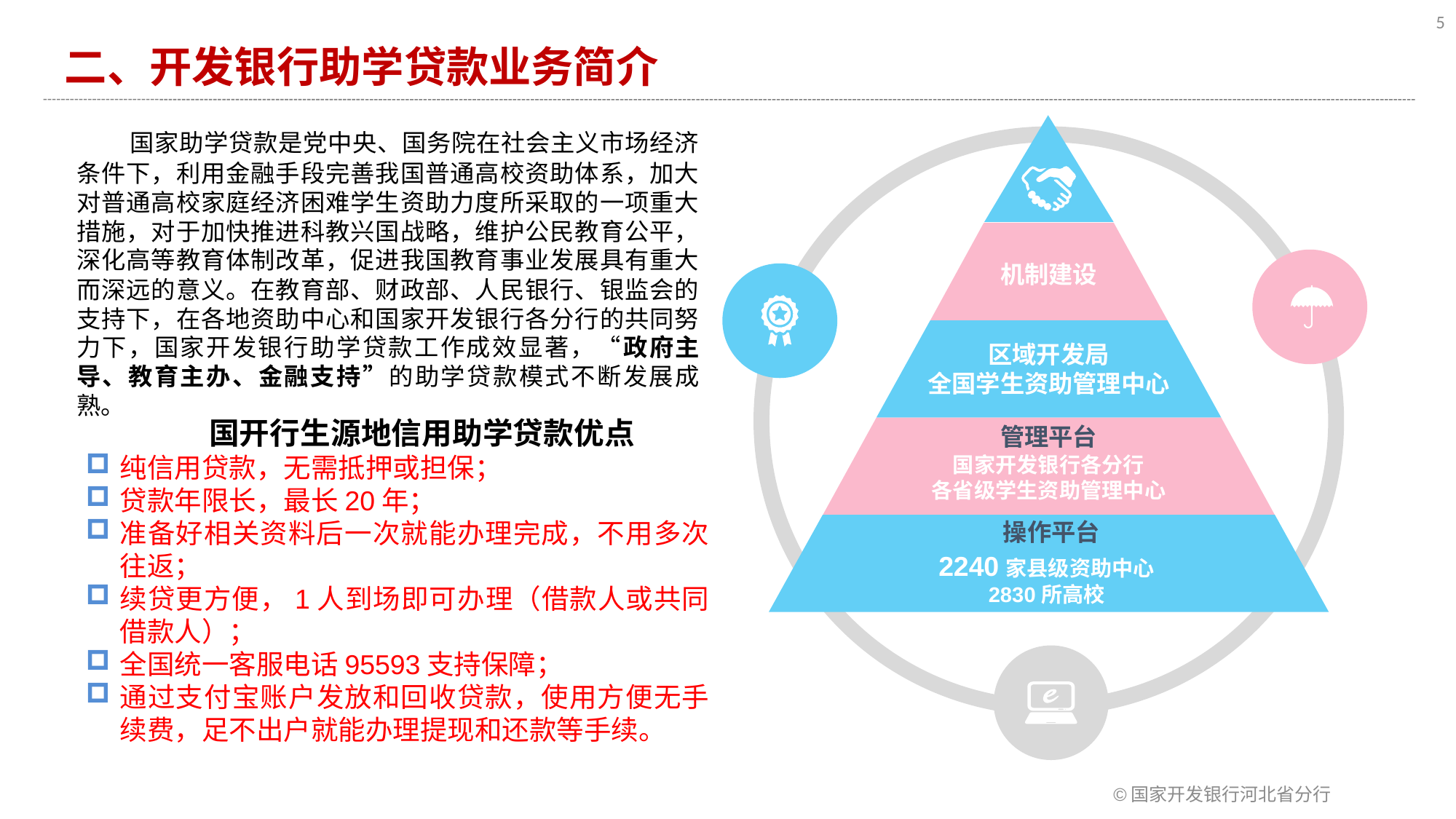

5
二、开发银行助学贷款业务简介

机制建设

区域开发局
全国学生资助管理中心

管理平台
国家开发银行各分行
各省级学生资助管理中心
操作平台

2240家县级资助中心
2830所高校

      国家助学贷款是党中央、国务院在社会主义市场经济条件下，利用金融手段完善我国普通高校资助体系，加大对普通高校家庭经济困难学生资助力度所采取的一项重大措施，对于加快推进科教兴国战略，维护公民教育公平，深化高等教育体制改革，促进我国教育事业发展具有重大而深远的意义。在教育部、财政部、人民银行、银监会的支持下，在各地资助中心和国家开发银行各分行的共同努力下，国家开发银行助学贷款工作成效显著，“政府主导、教育主办、金融支持”的助学贷款模式不断发展成熟。
      国开行生源地信用助学贷款优点
纯信用贷款，无需抵押或担保；
贷款年限长，最长20年；
准备好相关资料后一次就能办理完成，不用多次往返；
续贷更方便，1人到场即可办理（借款人或共同借款人）；
全国统一客服电话95593支持保障；
通过支付宝账户发放和回收贷款，使用方便无手续费，足不出户就能办理提现和还款等手续。
©国家开发银行河北省分行